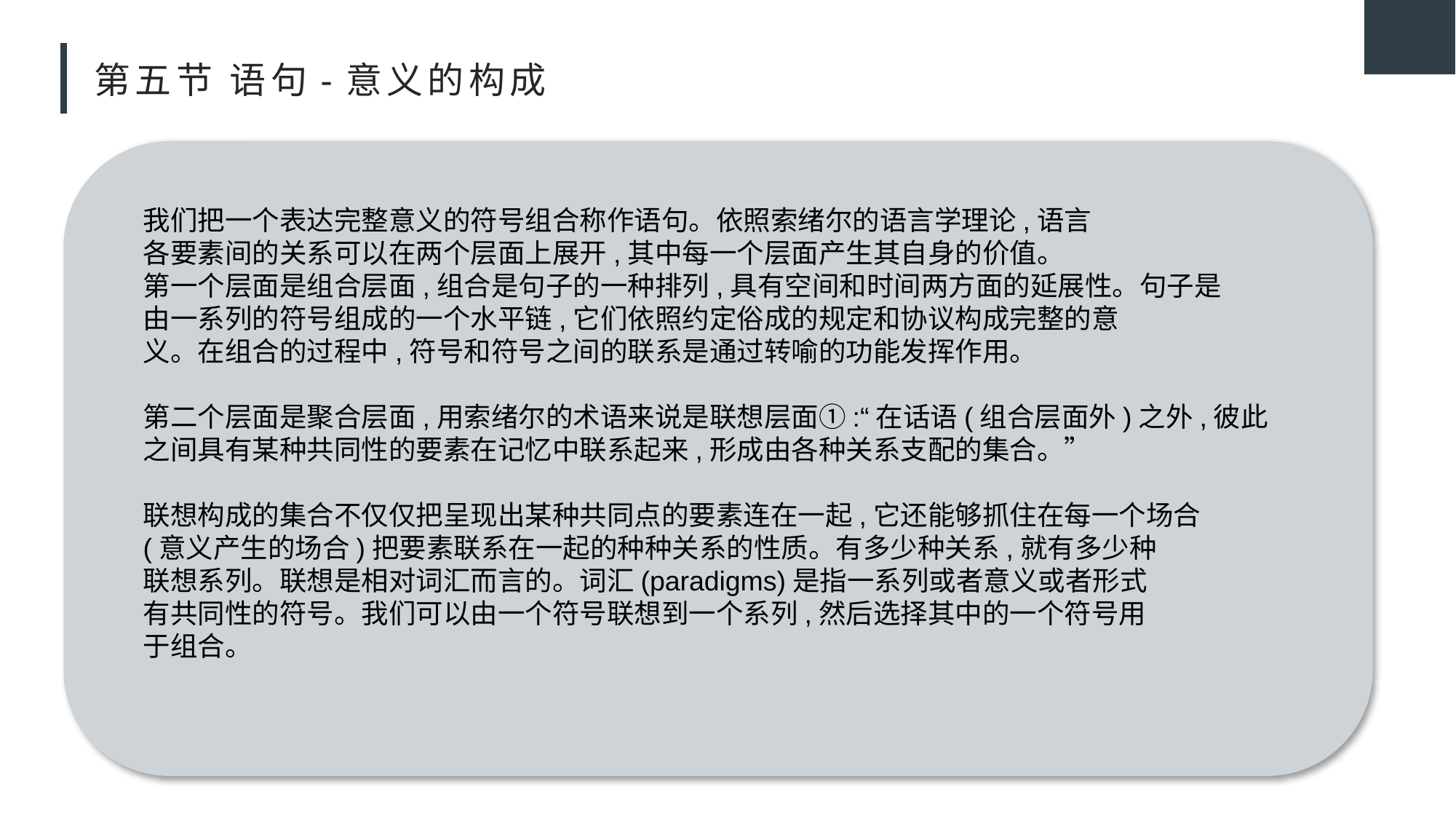

# 第五节 语句-意义的构成

我们把一个表达完整意义的符号组合称作语句。依照索绪尔的语言学理论,语言
各要素间的关系可以在两个层面上展开,其中每一个层面产生其自身的价值。
第一个层面是组合层面,组合是句子的一种排列,具有空间和时间两方面的延展性。句子是
由一系列的符号组成的一个水平链,它们依照约定俗成的规定和协议构成完整的意
义。在组合的过程中,符号和符号之间的联系是通过转喻的功能发挥作用。

第二个层面是聚合层面,用索绪尔的术语来说是联想层面①:“在话语(组合层面外)之外,彼此
之间具有某种共同性的要素在记忆中联系起来,形成由各种关系支配的集合。”

联想构成的集合不仅仅把呈现出某种共同点的要素连在一起,它还能够抓住在每一个场合
(意义产生的场合)把要素联系在一起的种种关系的性质。有多少种关系,就有多少种
联想系列。联想是相对词汇而言的。词汇(paradigms)是指一系列或者意义或者形式
有共同性的符号。我们可以由一个符号联想到一个系列,然后选择其中的一个符号用
于组合。